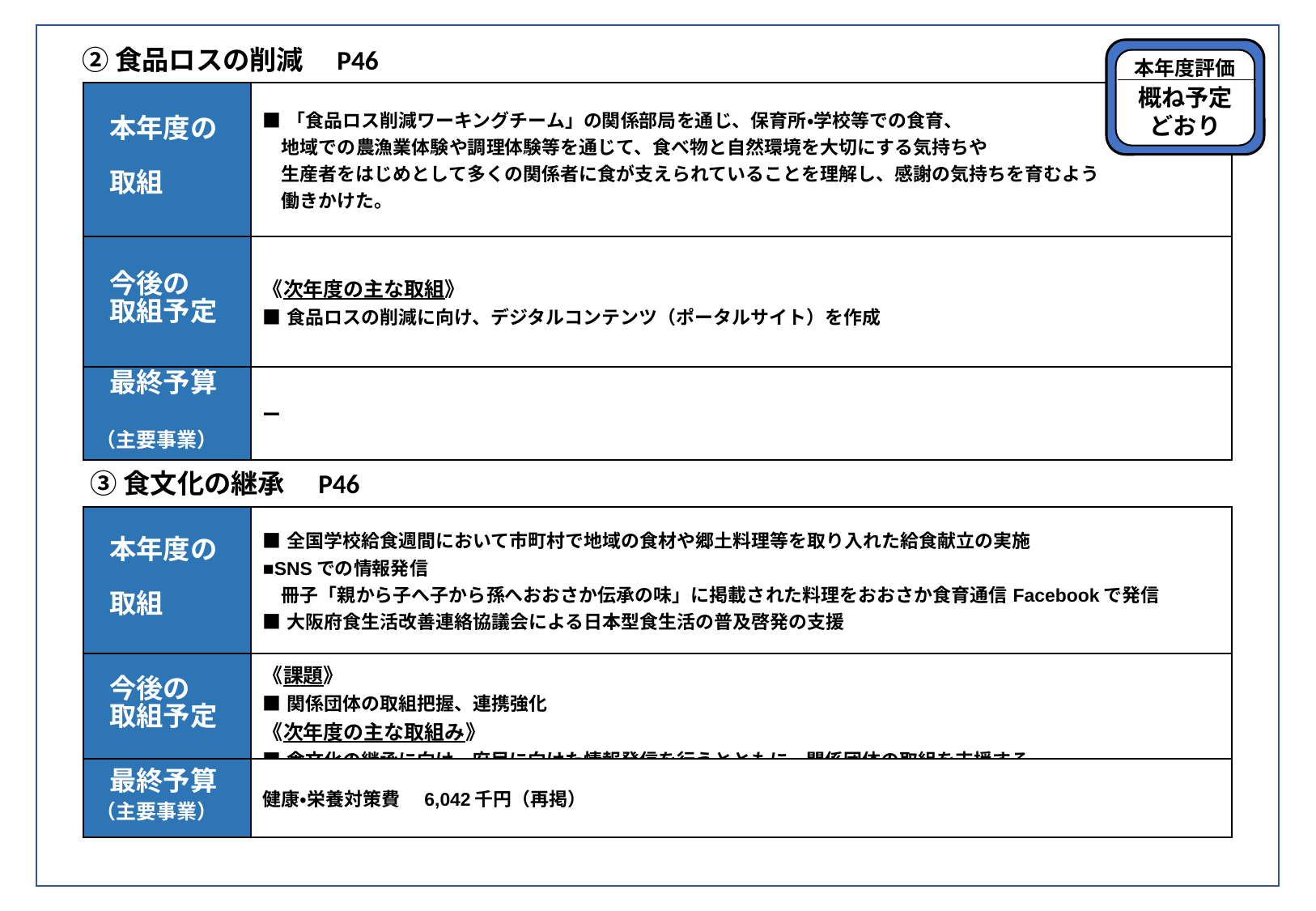

②食品ロスの削減　P46

本年度評価

概ね予定
どおり
| 本年度の 取組 | ■「食品ロス削減ワーキングチーム」の関係部局を通じ、保育所・学校等での食育、 　地域での農漁業体験や調理体験等を通じて、食べ物と自然環境を大切にする気持ちや 　生産者をはじめとして多くの関係者に食が支えられていることを理解し、感謝の気持ちを育むよう 　働きかけた。 |
| --- | --- |
| 今後の 取組予定 | 《次年度の主な取組》 ■食品ロスの削減に向け、デジタルコンテンツ（ポータルサイト）を作成 |
| 最終予算　　 （主要事業） | ー |
概ね予定どおり
③食文化の継承　P46
| 本年度の 取組 | ■全国学校給食週間において市町村で地域の食材や郷土料理等を取り入れた給食献立の実施 ■SNSでの情報発信 　冊子「親から子へ子から孫へおおさか伝承の味」に掲載された料理をおおさか食育通信Facebookで発信 ■大阪府食生活改善連絡協議会による日本型食生活の普及啓発の支援 |
| --- | --- |
| 今後の 取組予定 | 《課題》 ■関係団体の取組把握、連携強化 《次年度の主な取組み》 ■食文化の継承に向け、府民に向けた情報発信を行うとともに、関係団体の取組を支援する。 |
| 最終予算 （主要事業） | 健康・栄養対策費　6,042千円（再掲） |
概ね予定どおり